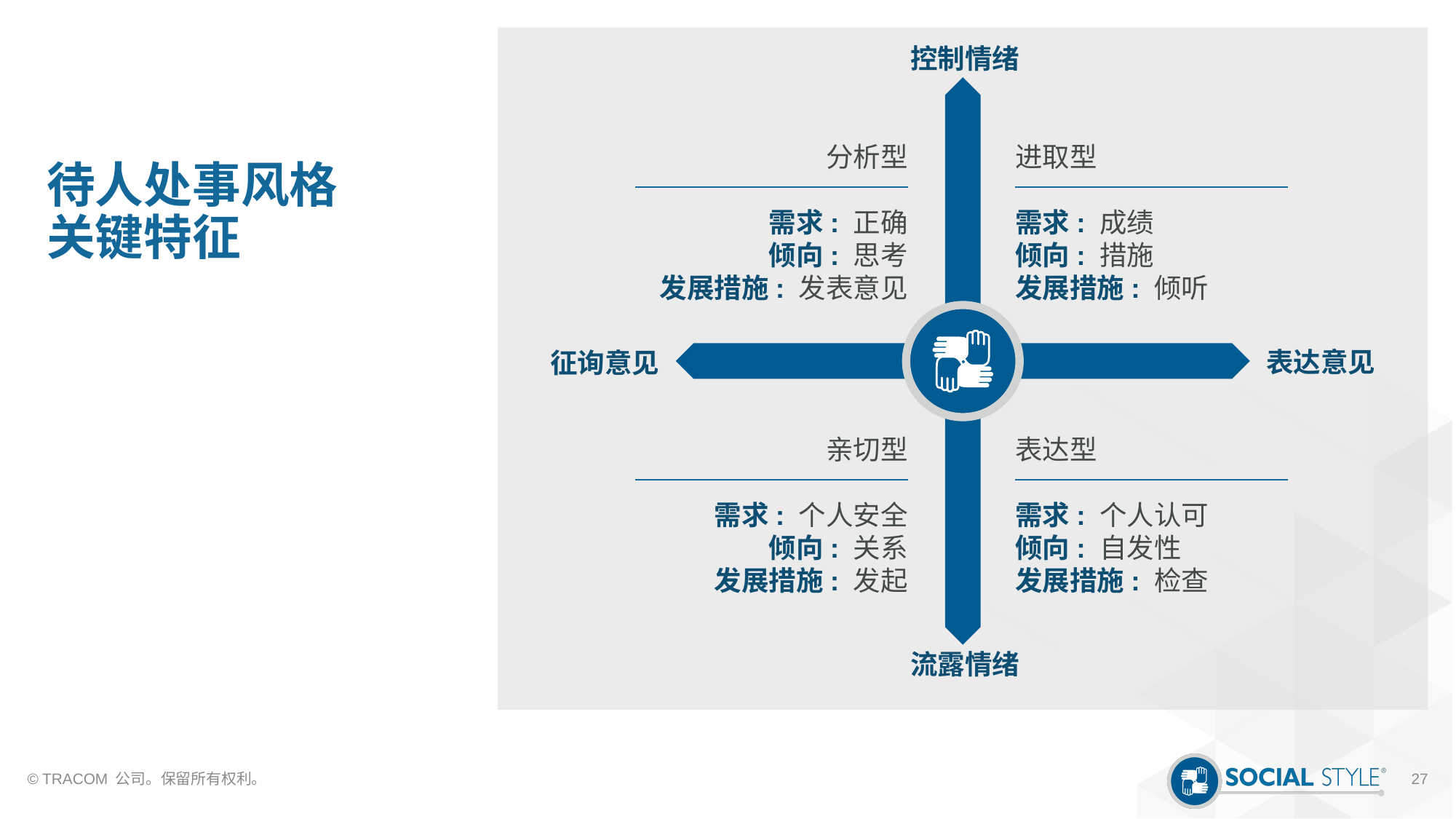

# 待人处事风格 关键特征

控制情绪

分析型
需求: 正确
倾向: 思考
发展措施: 发表意见

进取型

需求: 成绩
倾向: 措施
发展措施: 倾听
表达意见
征询意见
亲切型

需求: 个人安全
倾向: 关系
发展措施: 发起

表达型

需求: 个人认可
倾向: 自发性
发展措施: 检查
流露情绪
© TRACOM 公司。保留所有权利。
27